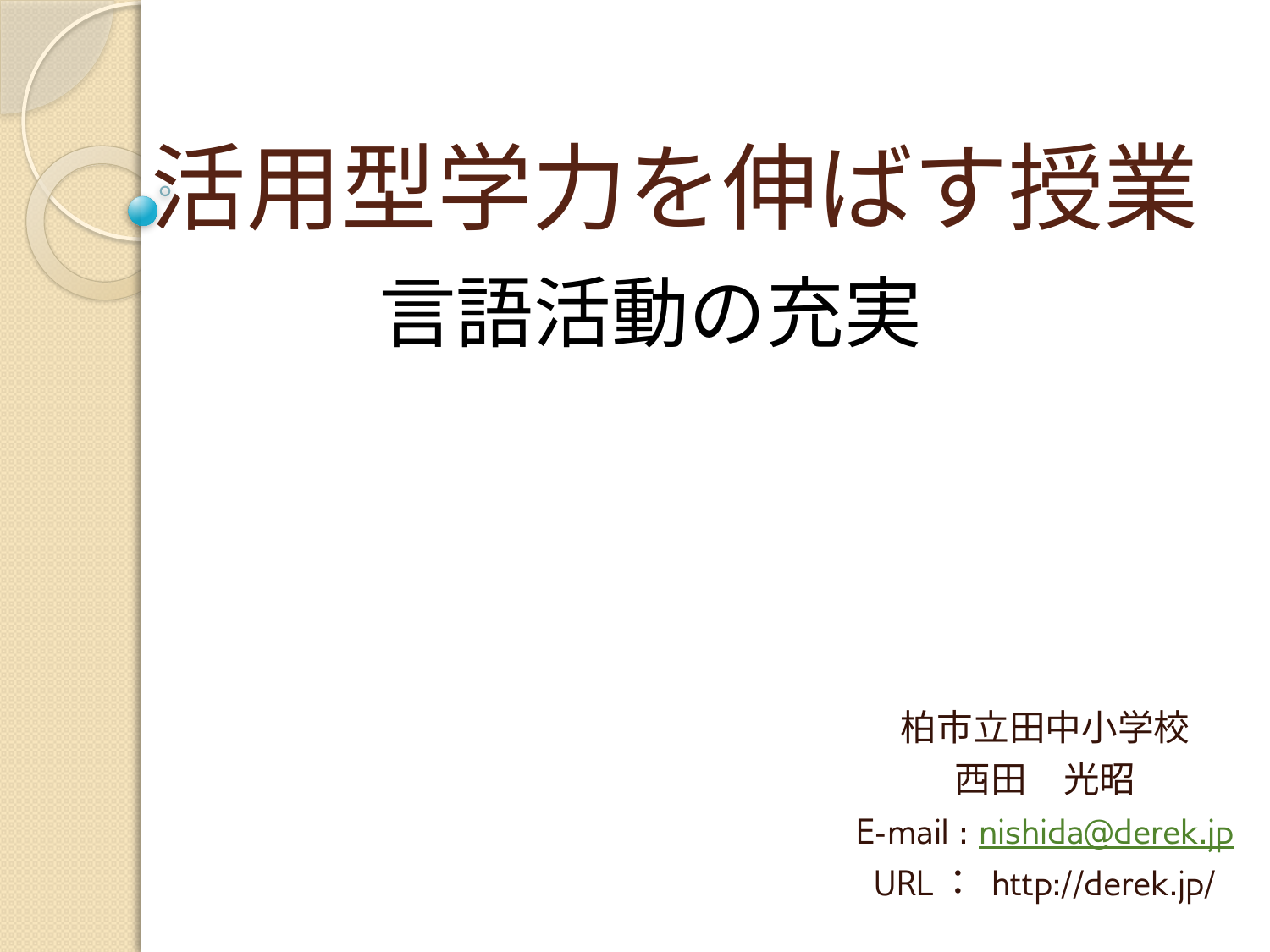

# 活用型学力を伸ばす授業
言語活動の充実
柏市立田中小学校
西田　光昭
E-mail : nishida@derek.jp
URL： http://derek.jp/